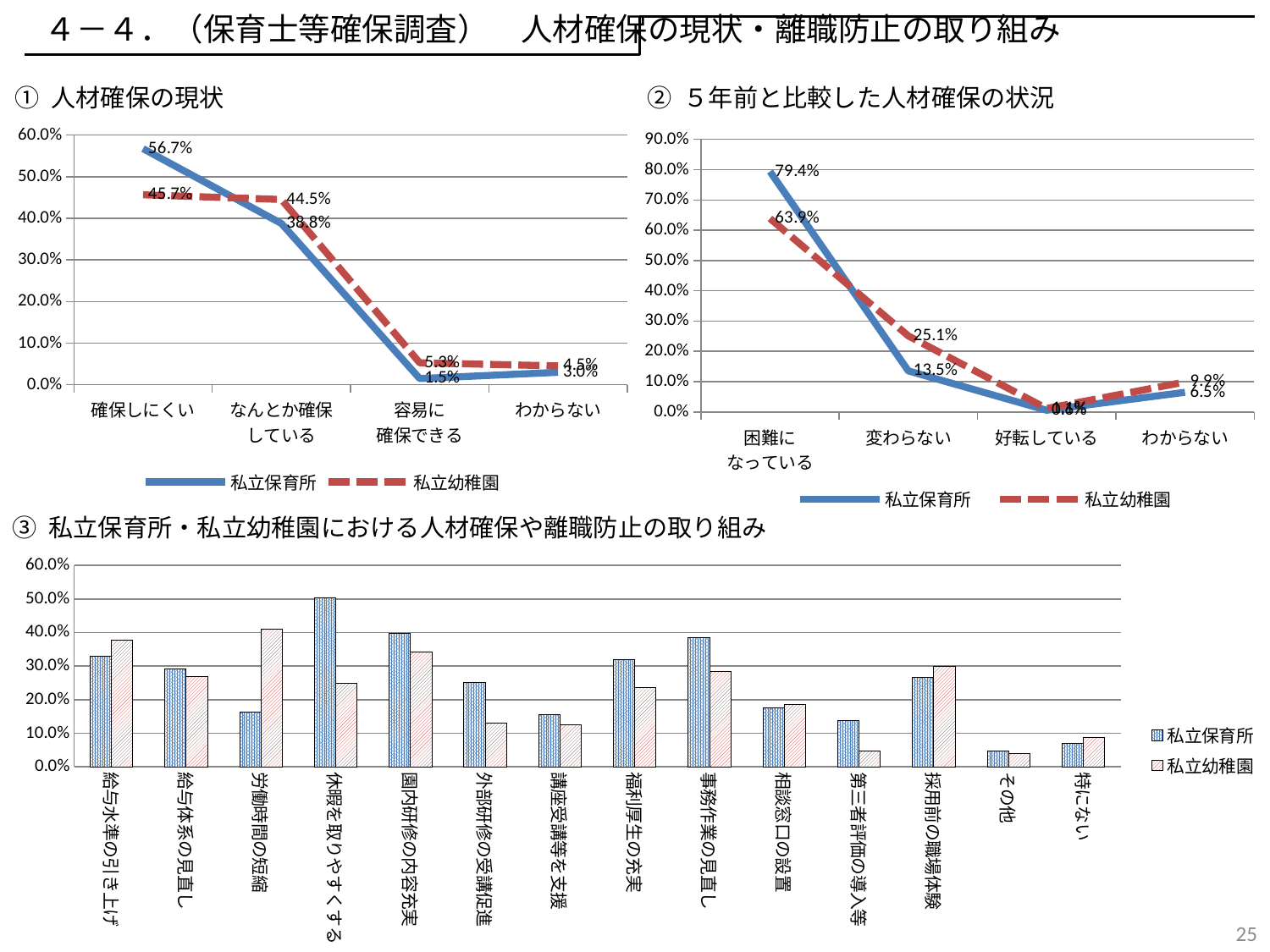

４－４．（保育士等確保調査）　人材確保の現状・離職防止の取り組み
① 人材確保の現状
② ５年前と比較した人材確保の状況

### Chart

| Category | 私立保育所 | 私立幼稚園 |
|---|---|---|
| 確保しにくい | 0.5674157303370787 | 0.45660377358490567 |
| なんとか確保
している | 0.38764044943820225 | 0.44528301886792454 |
| 容易に
確保できる | 0.0149812734082397 | 0.052830188679245285 |
| わからない | 0.0299625468164794 | 0.045283018867924525 |

### Chart

| Category | 私立保育所 | 私立幼稚園 |
|---|---|---|
| 困難に
なっている | 0.7938931297709924 | 0.6387832699619772 |
| 変わらない | 0.13549618320610687 | 0.2509505703422053 |
| 好転している | 0.0057251908396946565 | 0.011406844106463879 |
| わからない | 0.0648854961832061 | 0.09885931558935361 |
③ 私立保育所・私立幼稚園における人材確保や離職防止の取り組み

### Chart

| Category | 私立保育所 | 私立幼稚園 |
|---|---|---|
| 給与水準の引き上げ | 0.32972972972972975 | 0.3776978417266187 |
| 給与体系の見直し | 0.2918918918918919 | 0.2697841726618705 |
| 労働時間の短縮 | 0.16396396396396395 | 0.41007194244604317 |
| 休暇を取りやすくする | 0.5027027027027027 | 0.24820143884892087 |
| 園内研修の内容充実 | 0.3963963963963964 | 0.34172661870503596 |
| 外部研修の受講促進 | 0.25045045045045045 | 0.12949640287769784 |
| 講座受講等を支援 | 0.15675675675675677 | 0.12589928057553956 |
| 福利厚生の充実 | 0.31891891891891894 | 0.23741007194244604 |
| 事務作業の見直し | 0.3855855855855856 | 0.2841726618705036 |
| 相談窓口の設置 | 0.17657657657657658 | 0.18705035971223022 |
| 第三者評価の導入等 | 0.13873873873873874 | 0.046762589928057555 |
| 採用前の職場体験 | 0.26666666666666666 | 0.29856115107913667 |
| その他 | 0.04684684684684685 | 0.039568345323741004 |
| 特にない | 0.07027027027027027 | 0.08633093525179857 |
25